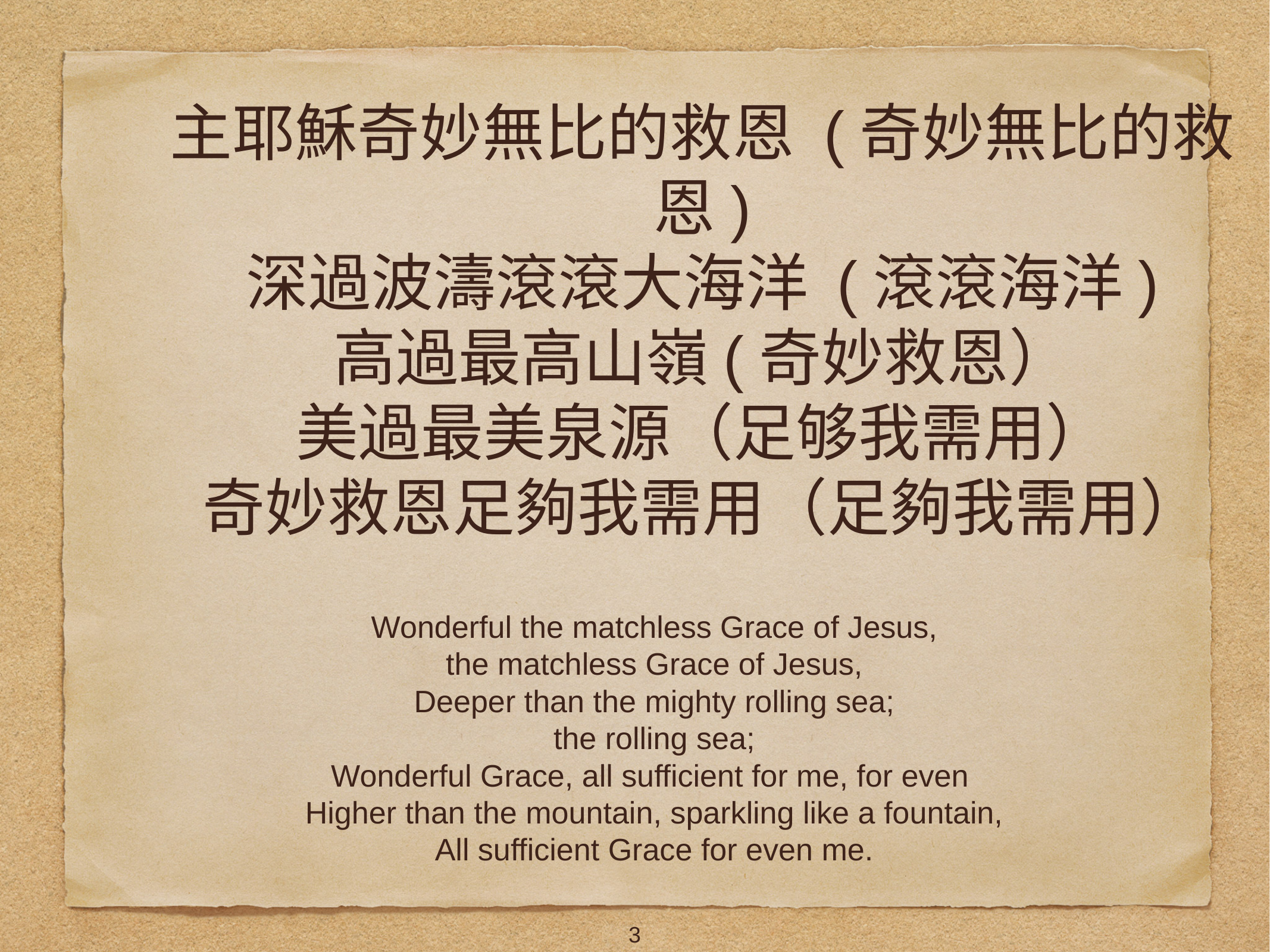

# 主耶穌奇妙無比的救恩 (奇妙無比的救恩) 深過波濤滾滾大海洋 (滾滾海洋) 高過最高山嶺(奇妙救恩）
美過最美泉源（足够我需用）
奇妙救恩足夠我需用（足夠我需用）
Wonderful the matchless Grace of Jesus,
the matchless Grace of Jesus,
Deeper than the mighty rolling sea;
the rolling sea;
Wonderful Grace, all sufficient for me, for even
Higher than the mountain, sparkling like a fountain,
All sufficient Grace for even me.
3